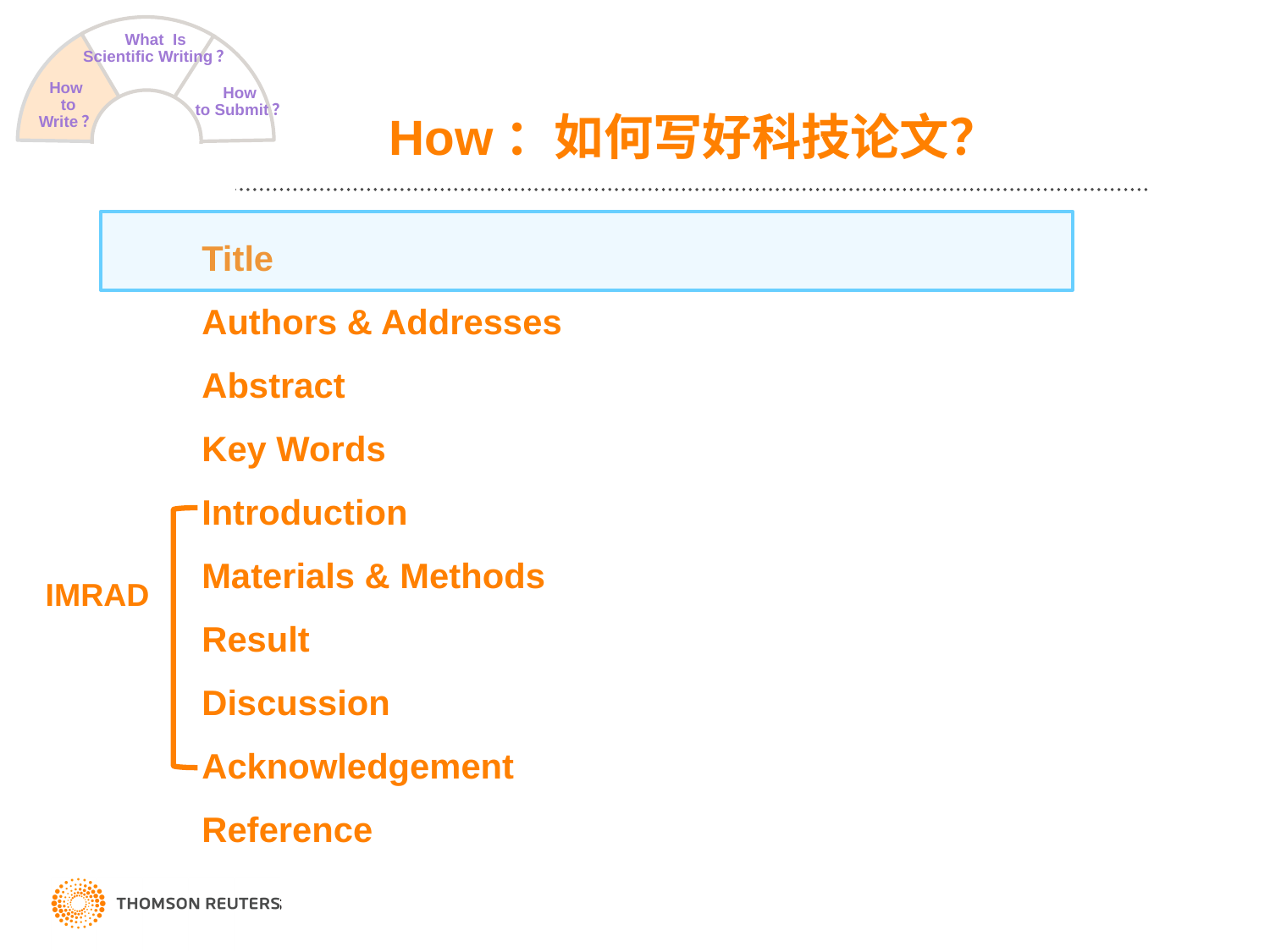

What  Is
Scientific Writing？
How
to Write？
How
to Submit？

# How：如何写好科技论文？

Title
Authors & Addresses
Abstract
Key Words
Introduction
Materials & Methods
Result
Discussion
Acknowledgement
Reference

IMRAD